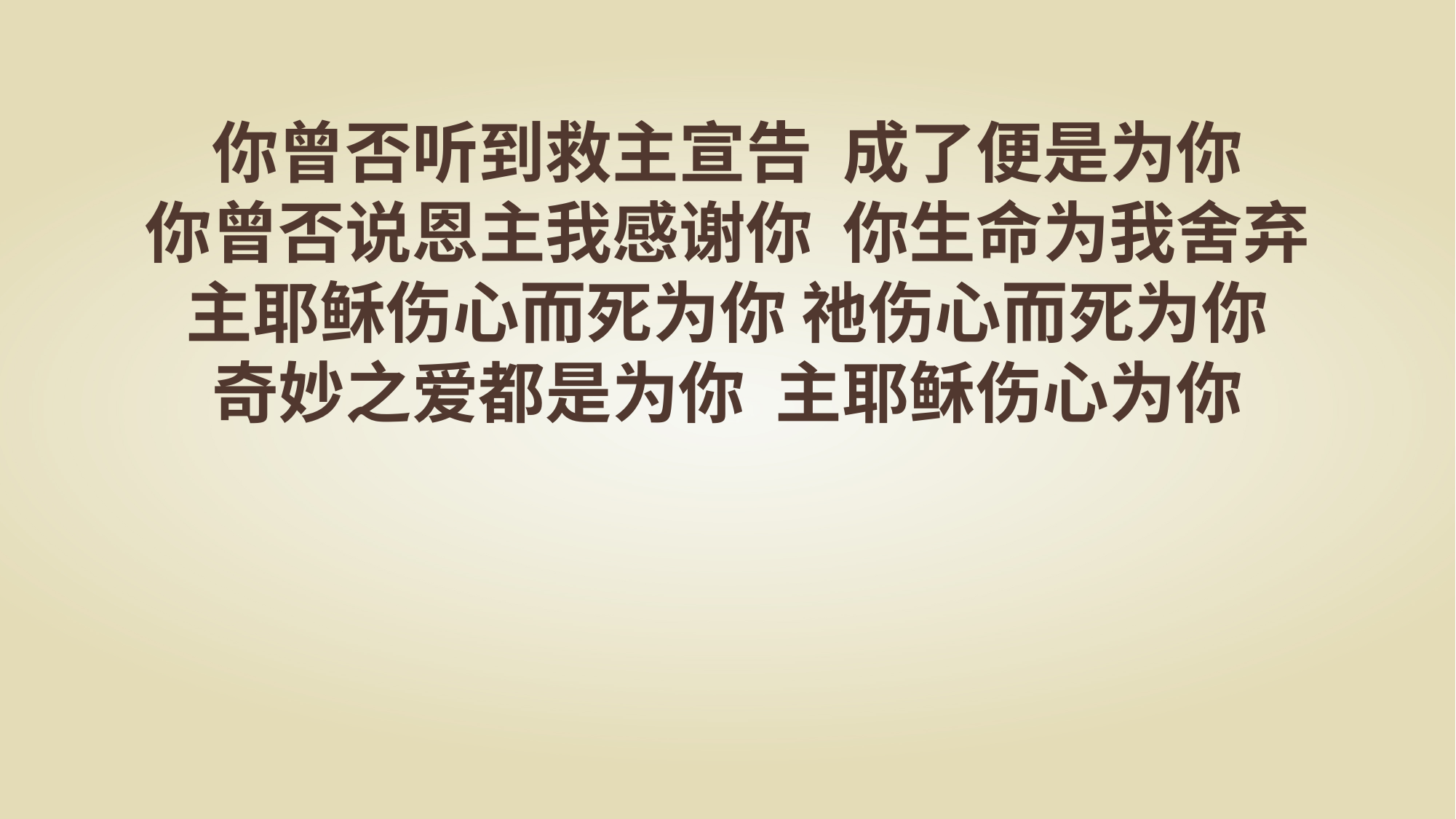

你曾否听到救主宣告  成了便是为你
你曾否说恩主我感谢你  你生命为我舍弃
主耶稣伤心而死为你 祂伤心而死为你
奇妙之爱都是为你  主耶稣伤心为你